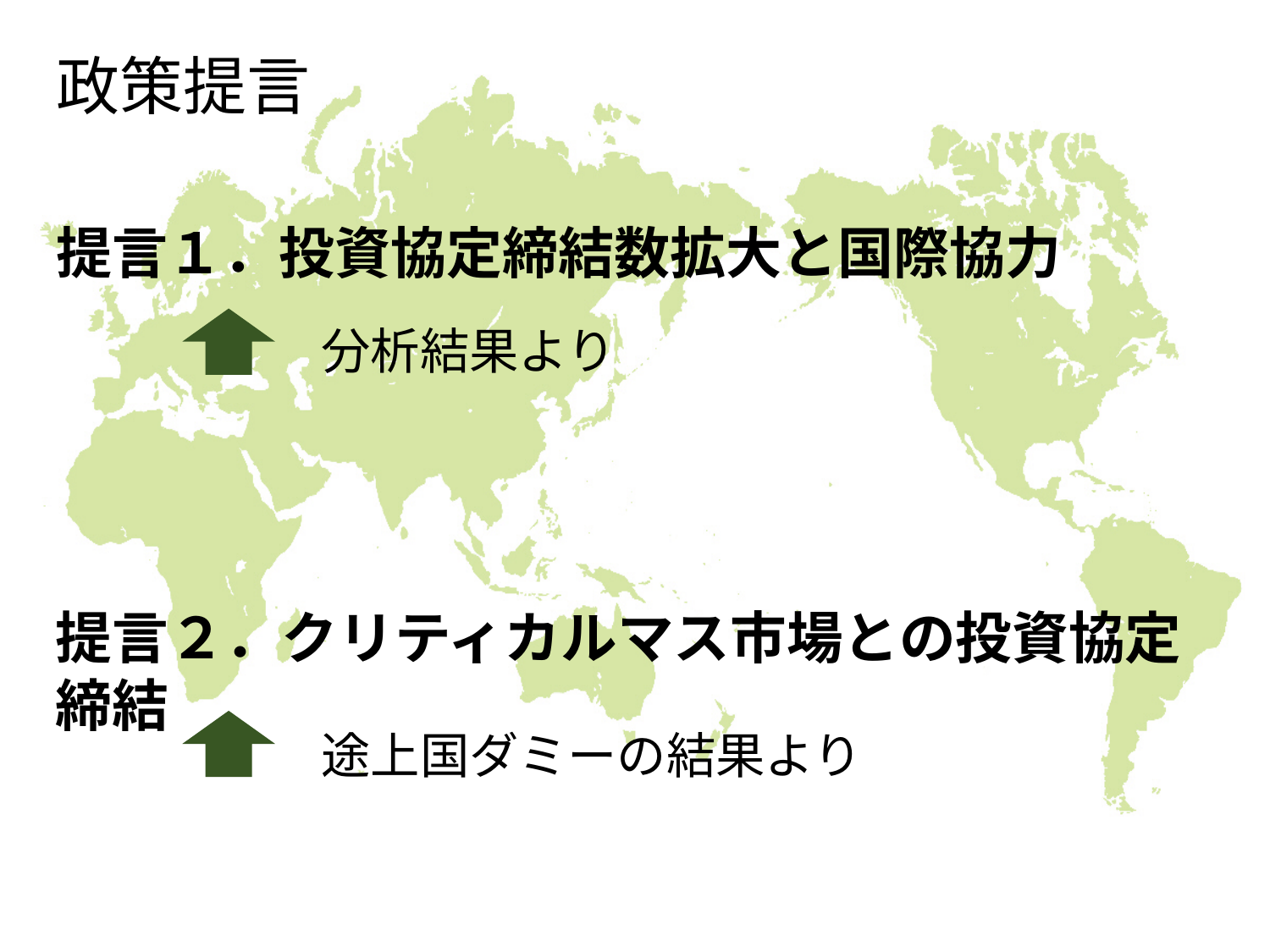

# 政策提言
提言１．投資協定締結数拡大と国際協力

分析結果より
提言２．クリティカルマス市場との投資協定締結

途上国ダミーの結果より